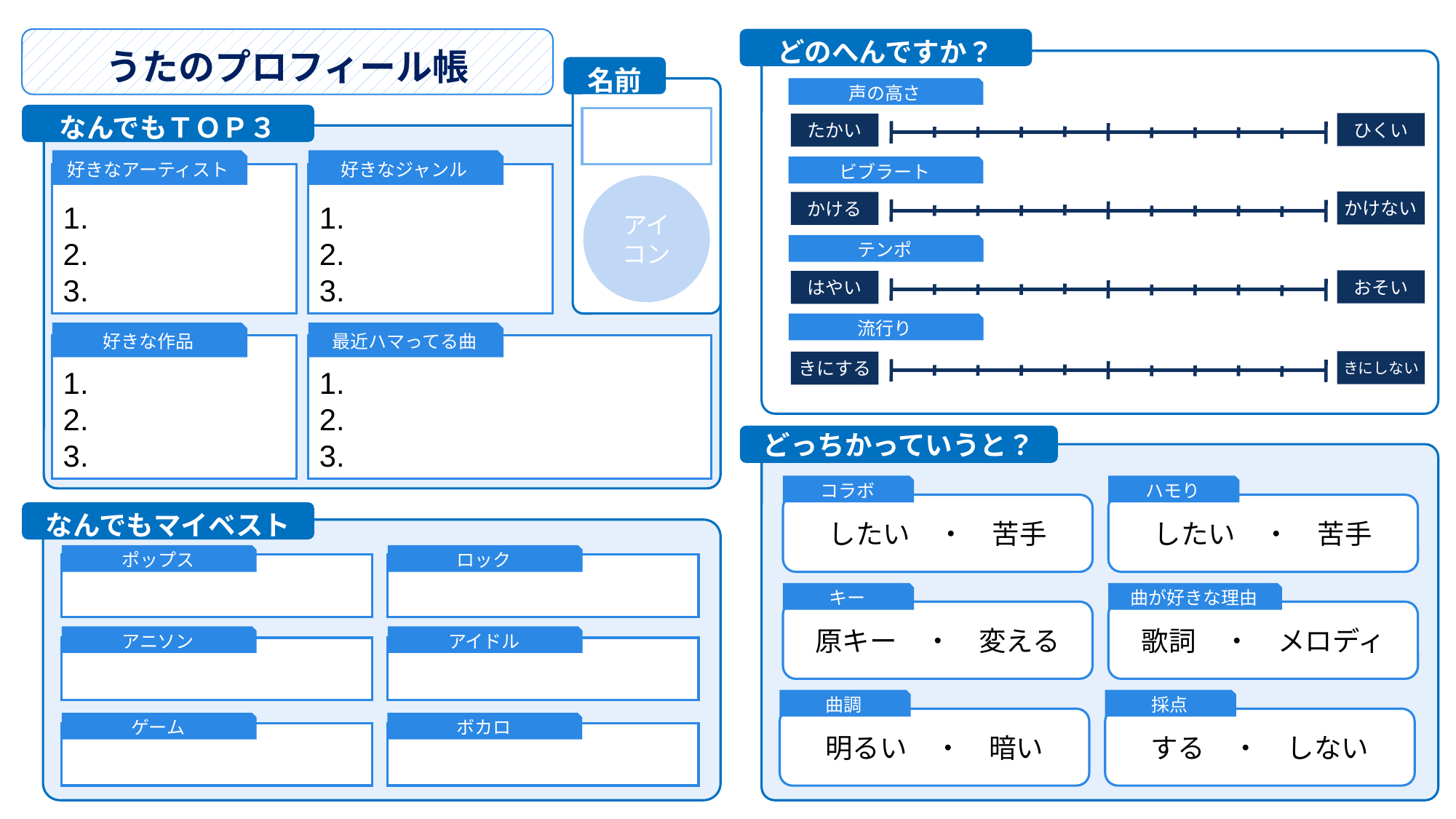

どのへんですか？
うたのプロフィール帳

名前
声の高さ

なんでもＴＯＰ３

ひくい
たかい

好きなアーティスト
好きなジャンル
ビブラート
1.
2.
3.
1.
2.
3.
アイコン
かけない
かける
テンポ
おそい
はやい
流行り
好きな作品
最近ハマってる曲
1.
2.
3.
1.
2.
3.
きにしない
きにする
どっちかっていうと？

コラボ
ハモり
したい　・　苦手
したい　・　苦手
なんでもマイベスト

ポップス
ロック

キー
曲が好きな理由
原キー　・　変える
歌詞　・　メロディ
アニソン
アイドル

曲調
採点
明るい　・　暗い
する　・　しない
ゲーム
ボカロ